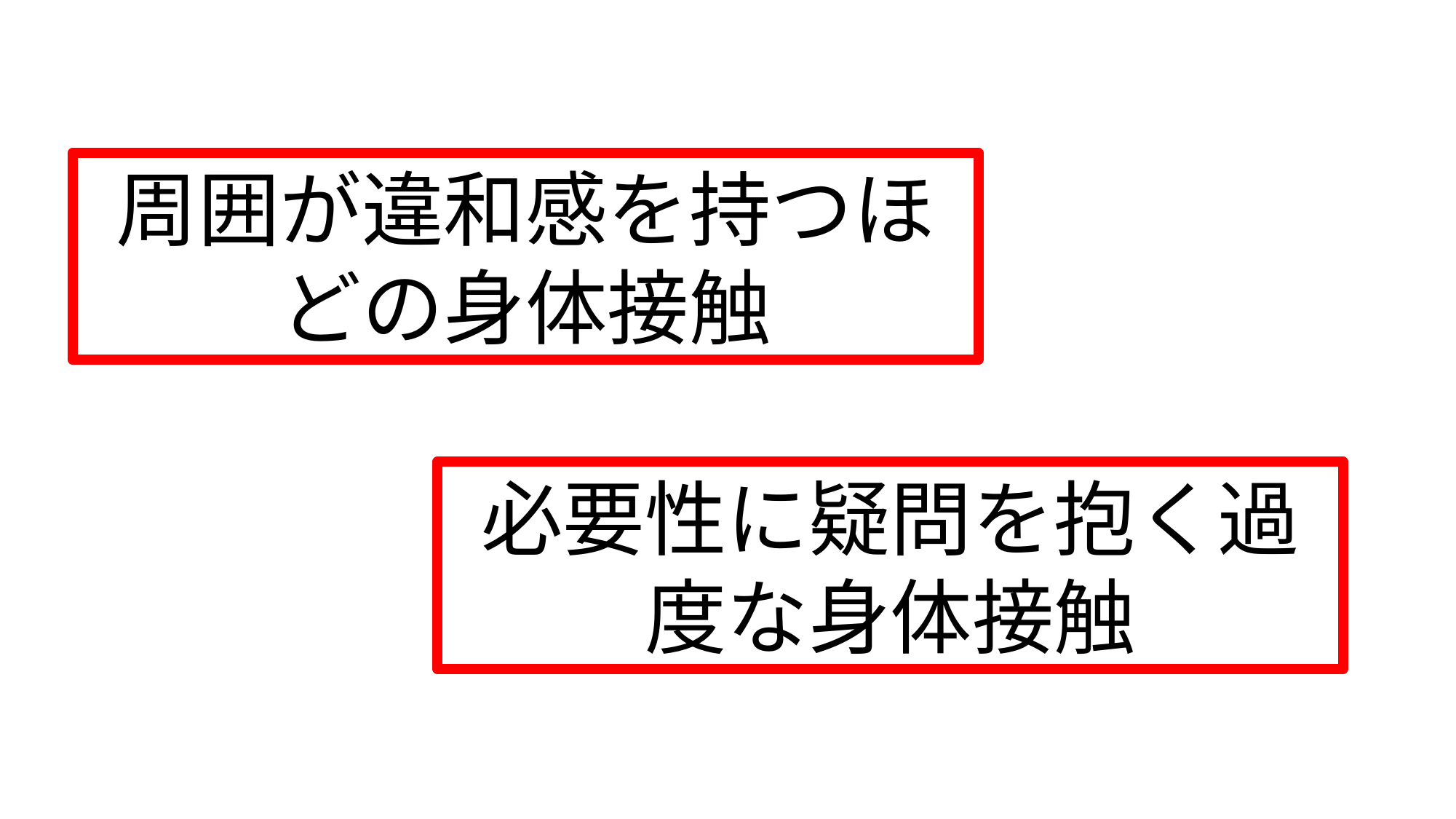

周囲が違和感を持つほどの身体接触
必要性に疑問を抱く過度な身体接触